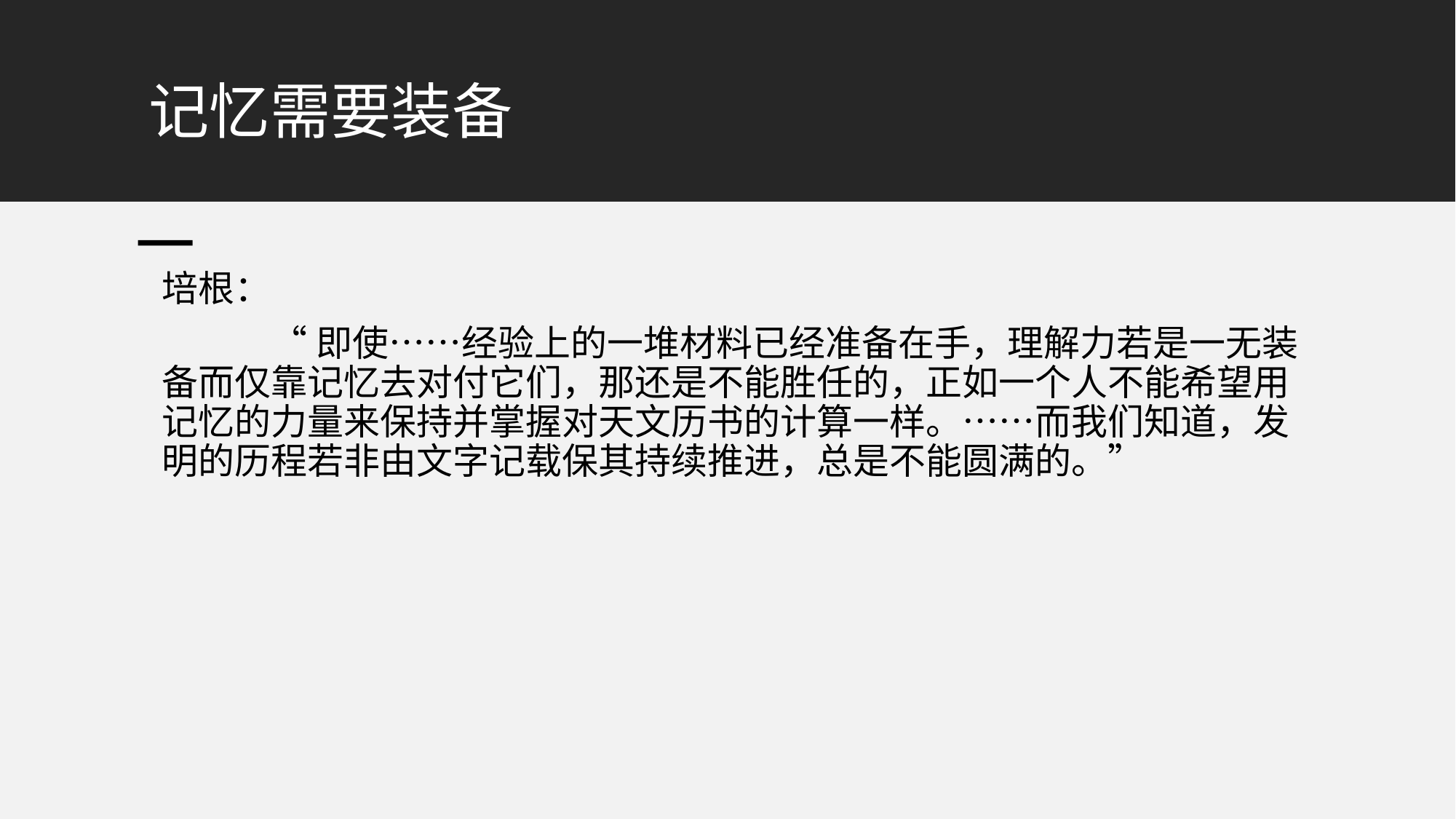

# 记忆需要装备

培根：
	“即使……经验上的一堆材料已经准备在手，理解力若是一无装备而仅靠记忆去对付它们，那还是不能胜任的，正如一个人不能希望用记忆的力量来保持并掌握对天文历书的计算一样。……而我们知道，发明的历程若非由文字记载保其持续推进，总是不能圆满的。”